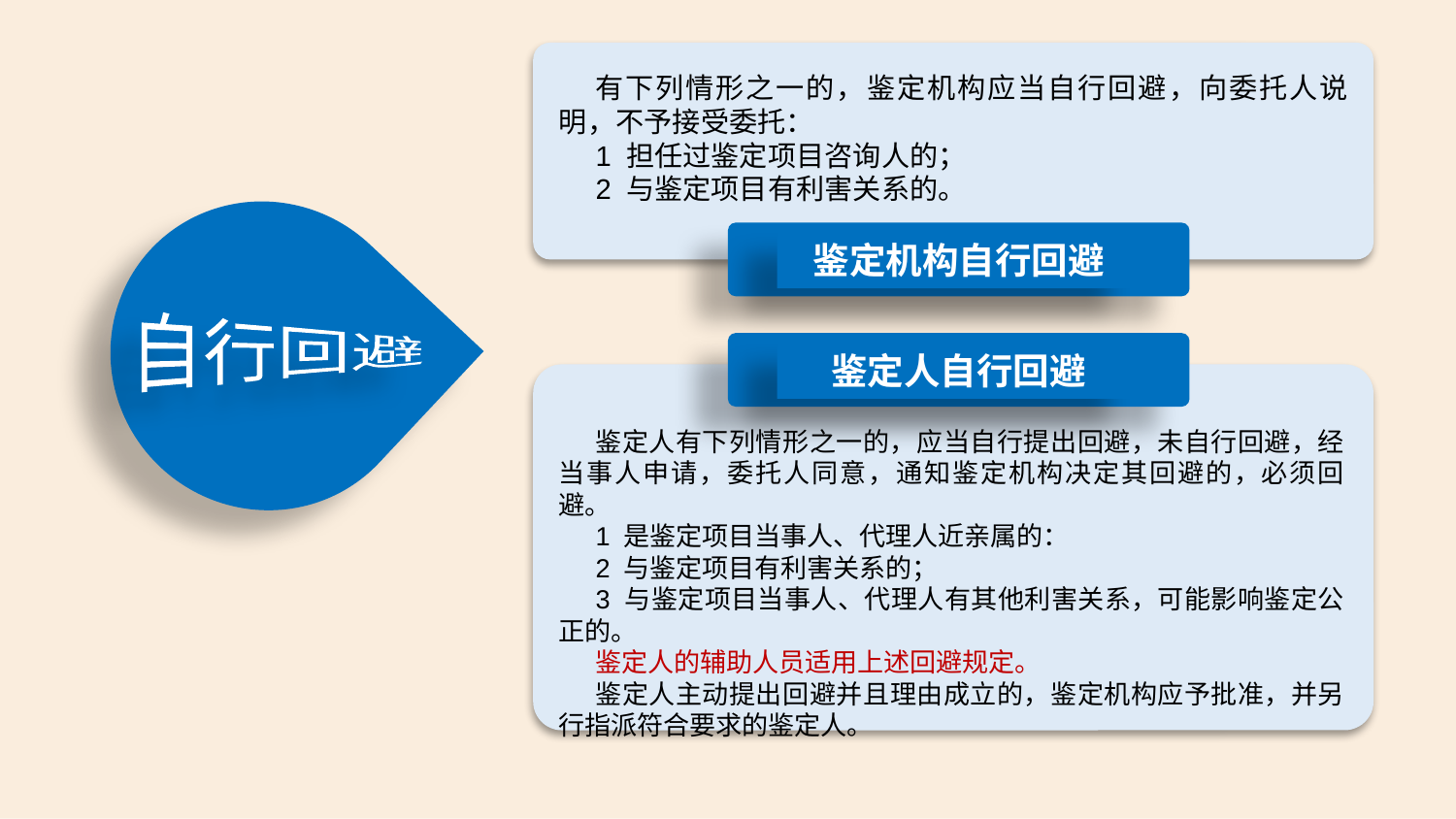

有下列情形之一的，鉴定机构应当自行回避，向委托人说明，不予接受委托：
1 担任过鉴定项目咨询人的；
2 与鉴定项目有利害关系的。

自行回避

鉴定机构自行回避

鉴定人自行回避

鉴定人有下列情形之一的，应当自行提出回避，未自行回避，经当事人申请，委托人同意，通知鉴定机构决定其回避的，必须回避。
1 是鉴定项目当事人、代理人近亲属的：
2 与鉴定项目有利害关系的；
3 与鉴定项目当事人、代理人有其他利害关系，可能影响鉴定公正的。
鉴定人的辅助人员适用上述回避规定。
鉴定人主动提出回避并且理由成立的，鉴定机构应予批准，并另行指派符合要求的鉴定人。